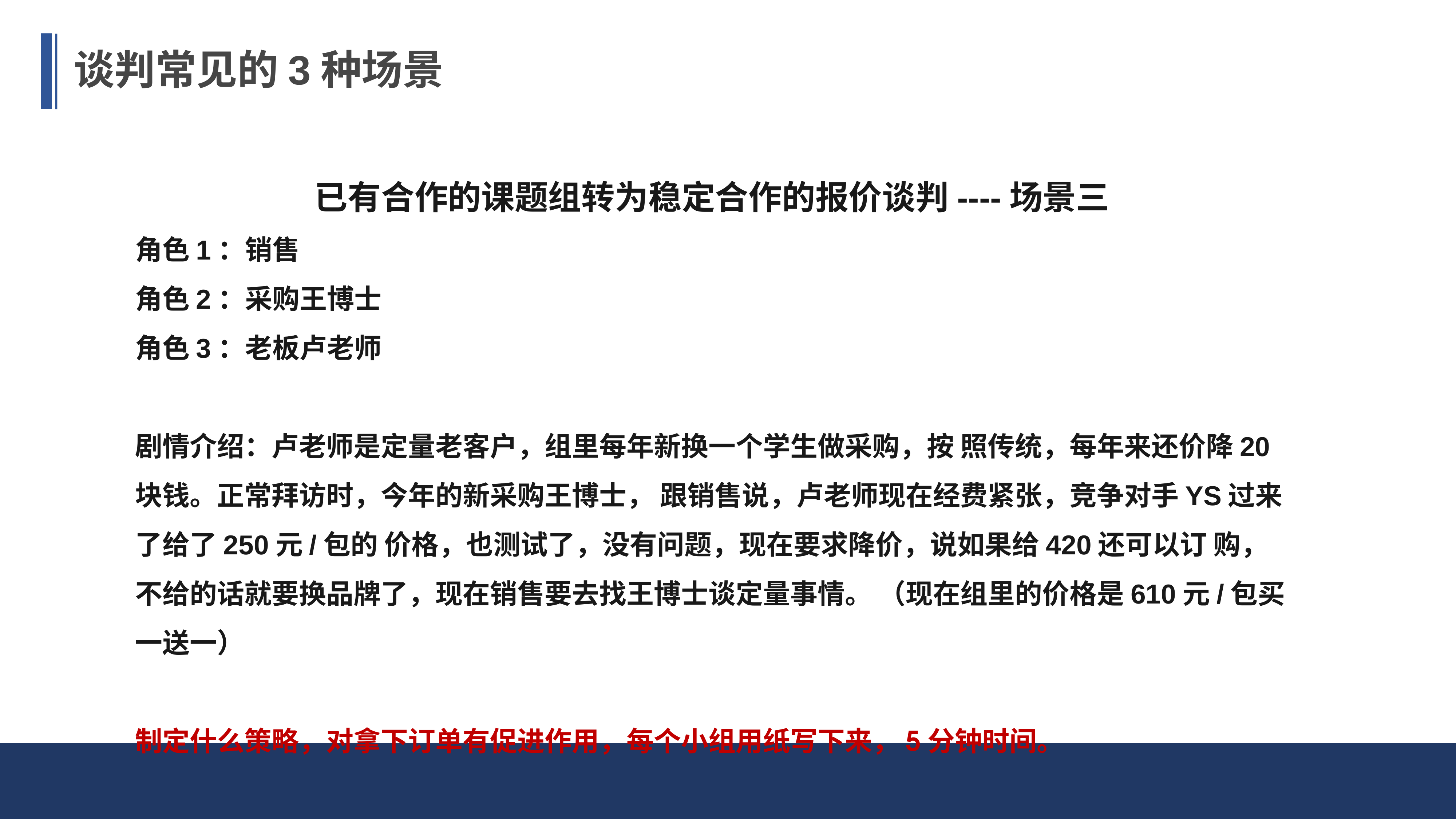

谈判常见的3种场景
已有合作的课题组转为稳定合作的报价谈判----场景三
角色1：销售
角色2：采购王博士
角色3：老板卢老师

剧情介绍：卢老师是定量老客户，组里每年新换一个学生做采购，按 照传统，每年来还价降20块钱。正常拜访时，今年的新采购王博士， 跟销售说，卢老师现在经费紧张，竞争对手YS过来了给了250元/包的 价格，也测试了，没有问题，现在要求降价，说如果给420还可以订 购，不给的话就要换品牌了，现在销售要去找王博士谈定量事情。 （现在组里的价格是610元/包买一送一）

制定什么策略，对拿下订单有促进作用，每个小组用纸写下来，5分钟时间。